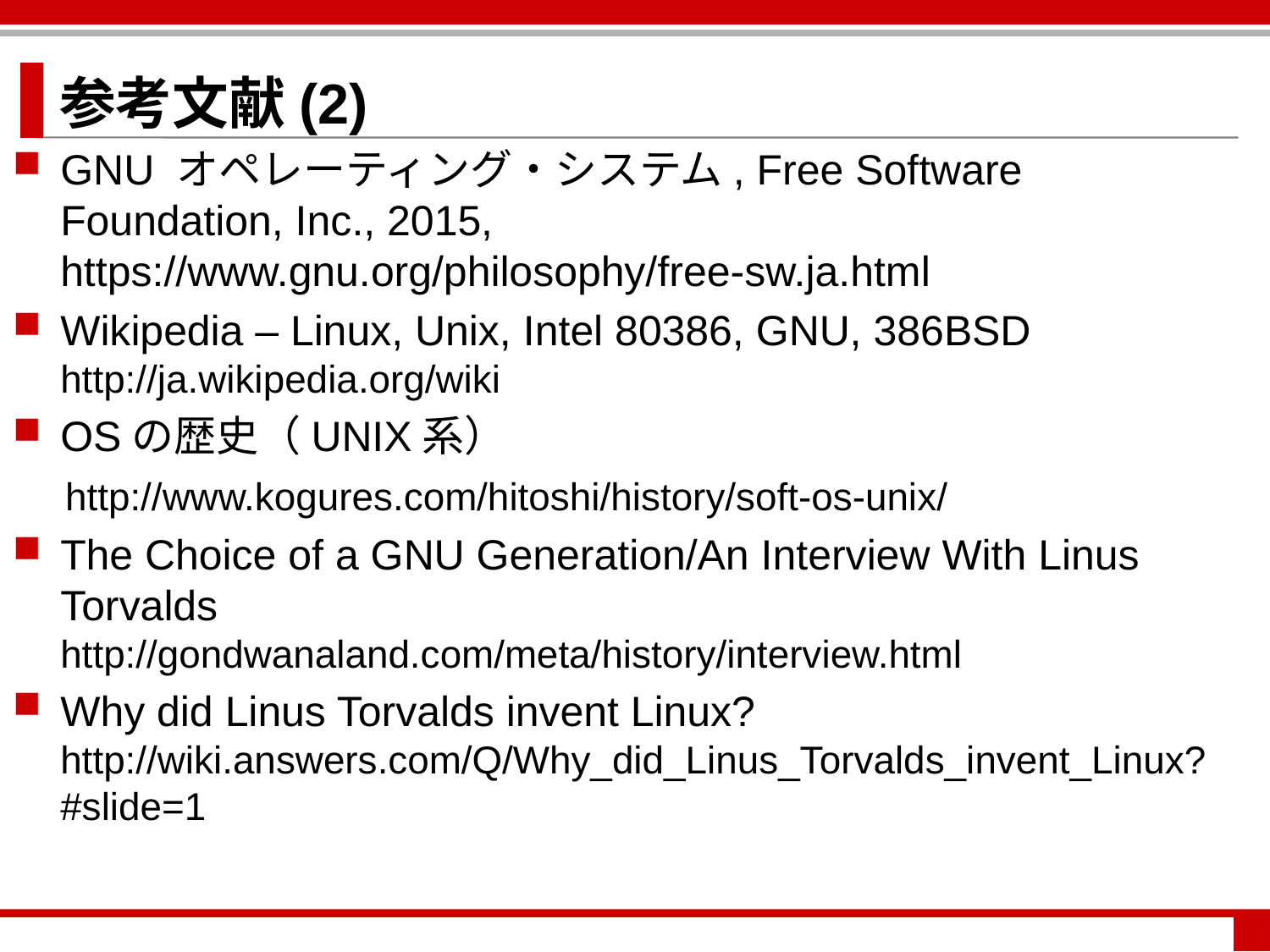

参考文献(2)
GNU オペレーティング・システム, Free Software Foundation, Inc., 2015,
https://www.gnu.org/philosophy/free-sw.ja.html
Wikipedia – Linux, Unix, Intel 80386, GNU, 386BSD
http://ja.wikipedia.org/wiki
OSの歴史（UNIX系）
　http://www.kogures.com/hitoshi/history/soft-os-unix/
The Choice of a GNU Generation/An Interview With Linus Torvalds
http://gondwanaland.com/meta/history/interview.html
Why did Linus Torvalds invent Linux?
http://wiki.answers.com/Q/Why_did_Linus_Torvalds_invent_Linux?#slide=1